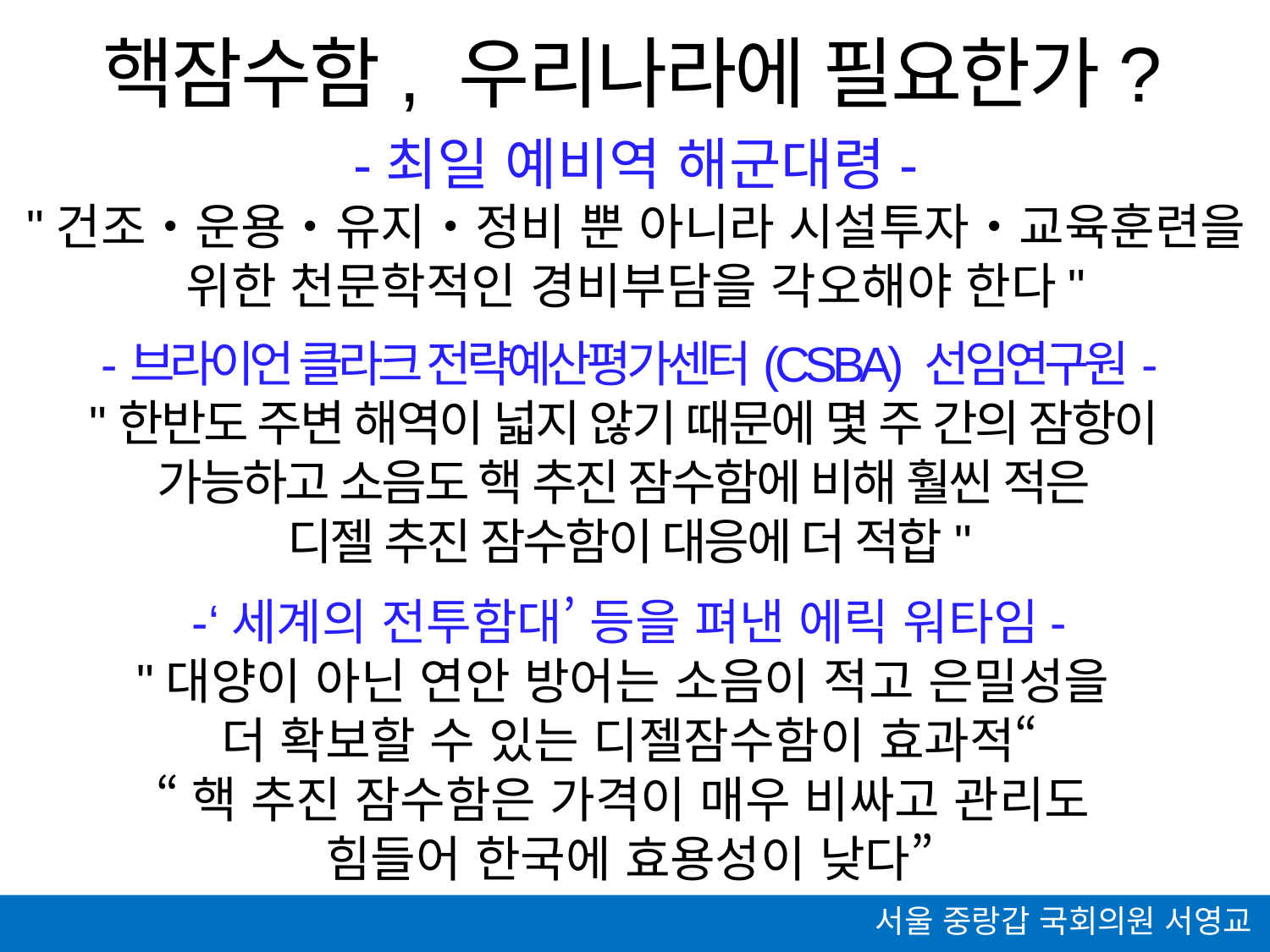

# 핵잠수함, 우리나라에 필요한가?
-최일 예비역 해군대령-
"건조‧운용‧유지‧정비 뿐 아니라 시설투자‧교육훈련을 위한 천문학적인 경비부담을 각오해야 한다"
-브라이언 클라크 전략예산평가센터(CSBA) 선임연구원-
"한반도 주변 해역이 넓지 않기 때문에 몇 주 간의 잠항이
가능하고 소음도 핵 추진 잠수함에 비해 훨씬 적은
디젤 추진 잠수함이 대응에 더 적합"
-‘세계의 전투함대’ 등을 펴낸 에릭 워타임-
"대양이 아닌 연안 방어는 소음이 적고 은밀성을
더 확보할 수 있는 디젤잠수함이 효과적“
“핵 추진 잠수함은 가격이 매우 비싸고 관리도
힘들어 한국에 효용성이 낮다”

서울 중랑갑 국회의원 서영교